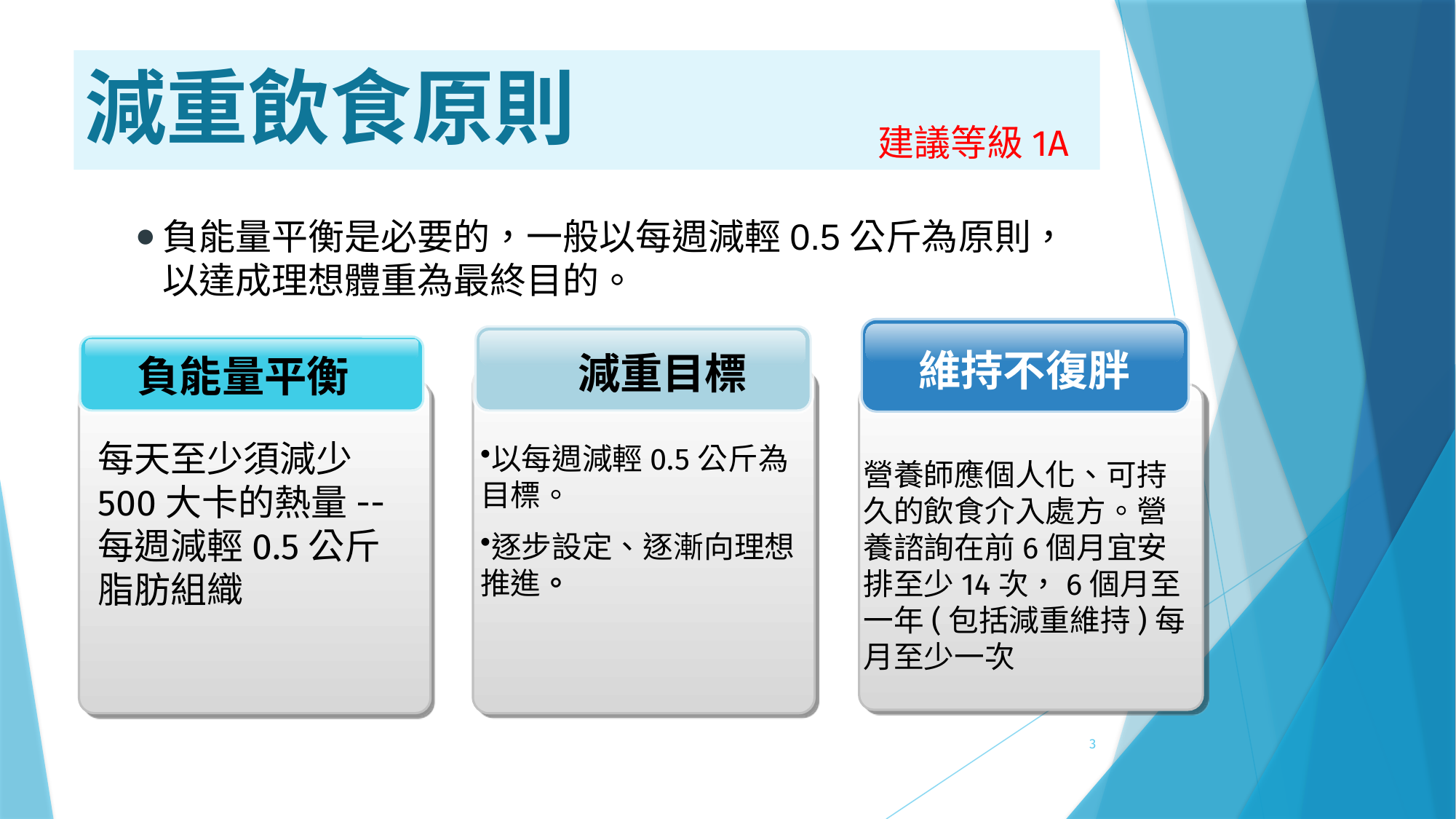

減重飲食原則
建議等級1A
負能量平衡是必要的，一般以每週減輕0.5公斤為原則，以達成理想體重為最終目的。

維持不復胖

減重目標
負能量平衡

每天至少須減少500大卡的熱量--每週減輕0.5公斤脂肪組織
以每週減輕0.5公斤為目標。
逐步設定、逐漸向理想推進。
營養師應個人化、可持久的飲食介入處方。營養諮詢在前6個月宜安排至少14次，6個月至一年(包括減重維持)每月至少一次
3